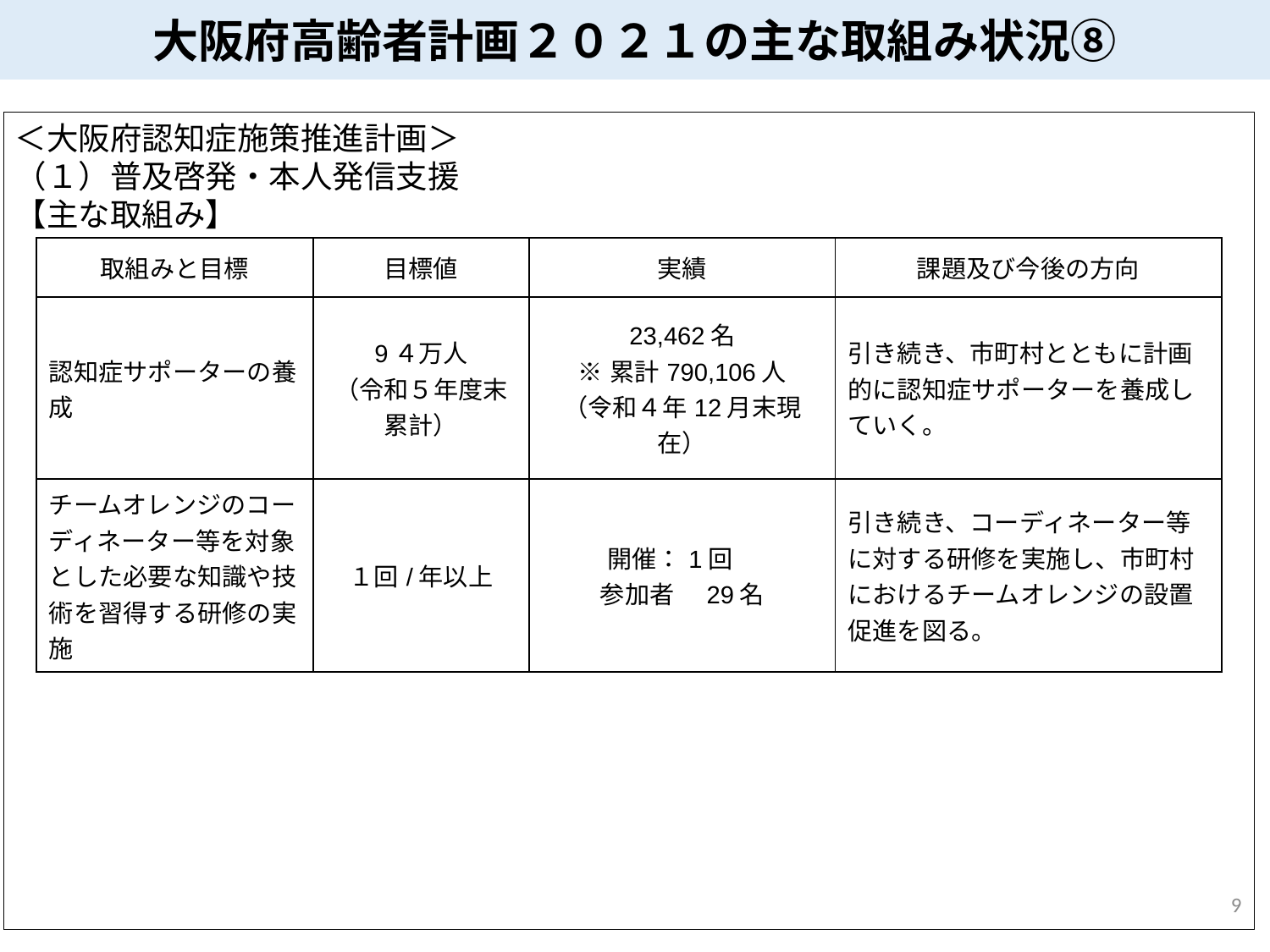

大阪府高齢者計画２０２１の主な取組み状況⑧
＜大阪府認知症施策推進計画＞
（１）普及啓発・本人発信支援
【主な取組み】

| 取組みと目標 | 目標値 | 実績 | 課題及び今後の方向 |
| --- | --- | --- | --- |
| 認知症サポーターの養成 | 9４万人 （令和５年度末 累計） | 23,462名 ※累計790,106人 （令和４年12月末現在） | 引き続き、市町村とともに計画的に認知症サポーターを養成していく。 |
| チームオレンジのコーディネーター等を対象とした必要な知識や技術を習得する研修の実施 | １回/年以上 | 開催：1回　 参加者　29名 | 引き続き、コーディネーター等に対する研修を実施し、市町村におけるチームオレンジの設置促進を図る。 |
9